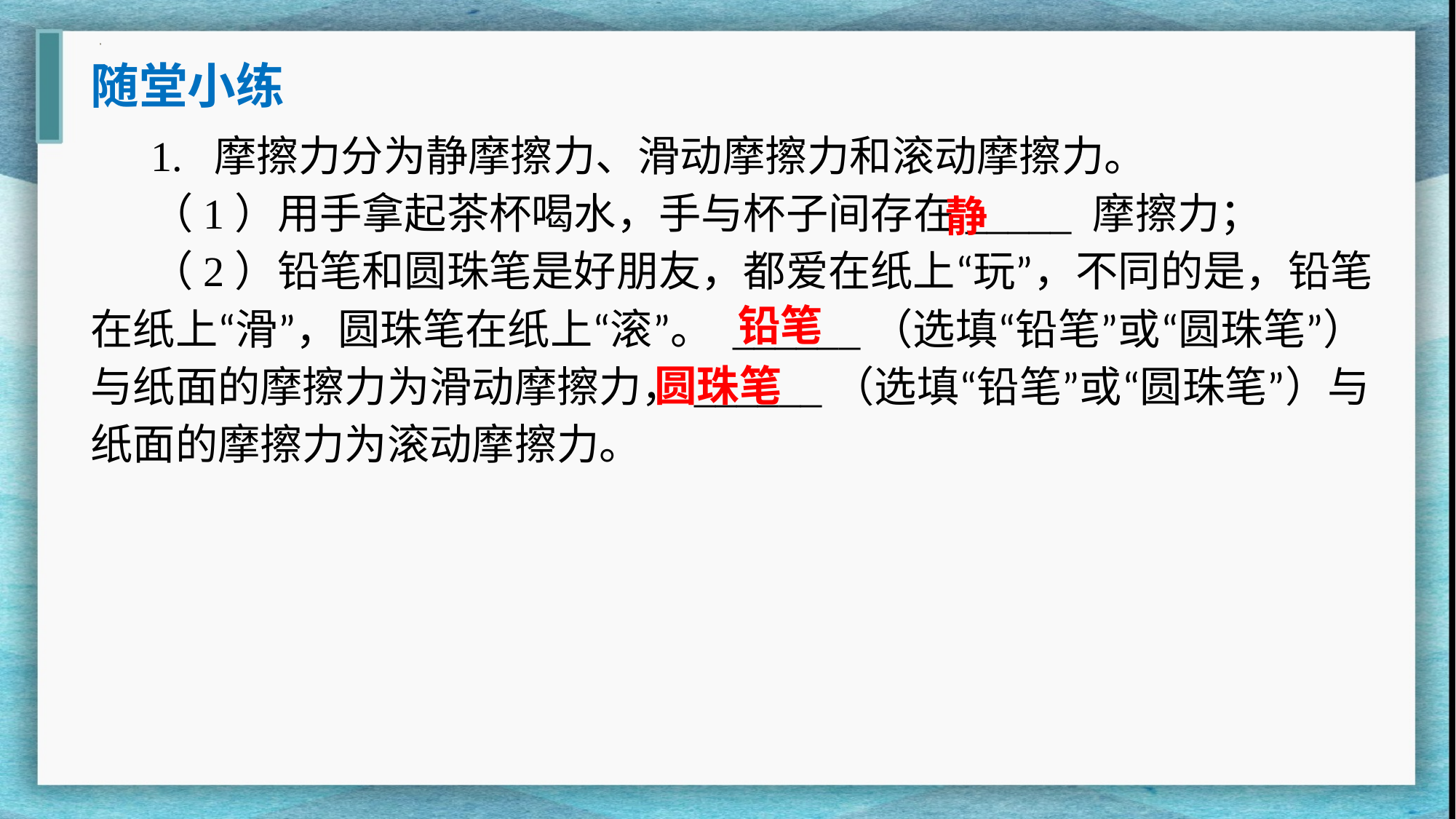

随堂小练
1.  摩擦力分为静摩擦力、滑动摩擦力和滚动摩擦力。
（1）用手拿起茶杯喝水，手与杯子间存在_____ 摩擦力；
（2）铅笔和圆珠笔是好朋友，都爱在纸上“玩”，不同的是，铅笔在纸上“滑”，圆珠笔在纸上“滚”。 ______（选填“铅笔”或“圆珠笔”）与纸面的摩擦力为滑动摩擦力，______（选填“铅笔”或“圆珠笔”）与纸面的摩擦力为滚动摩擦力。
静
铅笔
圆珠笔